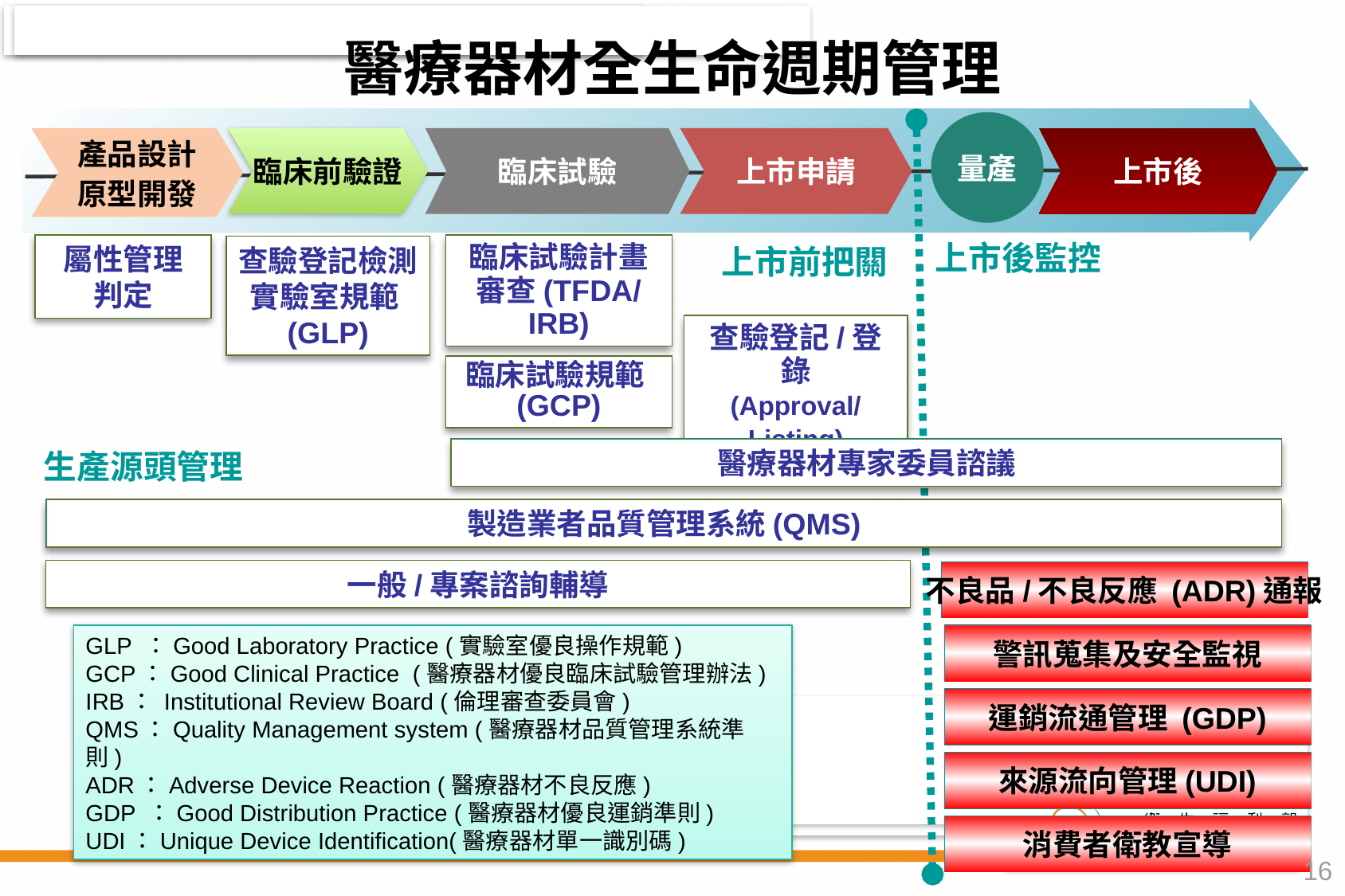

醫療器材全生命週期管理

量產

產品設計

原型開發
臨床前驗證
臨床試驗
上市申請
上市後

上市後監控
屬性管理
判定
臨床試驗計畫審查(TFDA/IRB)
上市前把關
查驗登記檢測實驗室規範(GLP)
查驗登記/登錄
(Approval/
Listing)
臨床試驗規範(GCP)
醫療器材專家委員諮議
生產源頭管理
製造業者品質管理系統(QMS)
一般/專案諮詢輔導
不良品/不良反應 (ADR)通報
GLP ：Good Laboratory Practice (實驗室優良操作規範)
GCP：Good Clinical Practice  (醫療器材優良臨床試驗管理辦法)
IRB： Institutional Review Board (倫理審查委員會)
QMS：Quality Management system (醫療器材品質管理系統準則)
ADR：Adverse Device Reaction (醫療器材不良反應)
GDP ：Good Distribution Practice (醫療器材優良運銷準則)
UDI：Unique Device Identification(醫療器材單一識別碼)
警訊蒐集及安全監視
運銷流通管理 (GDP)
來源流向管理(UDI)
消費者衛教宣導
16